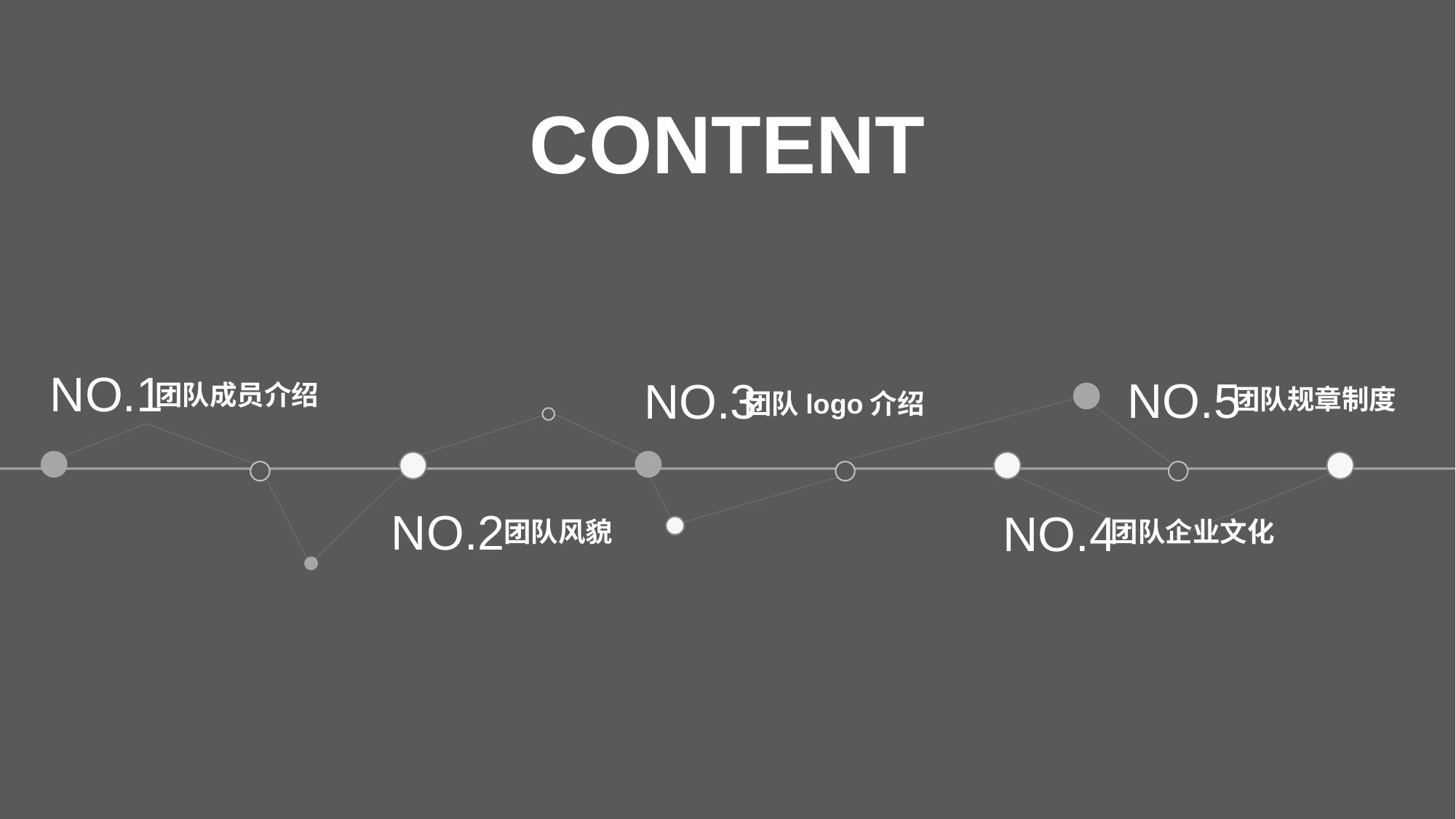

CONTENT
NO.1
NO.5
NO.3
团队成员介绍
团队规章制度
团队logo介绍

NO.2
NO.4
团队风貌
团队企业文化